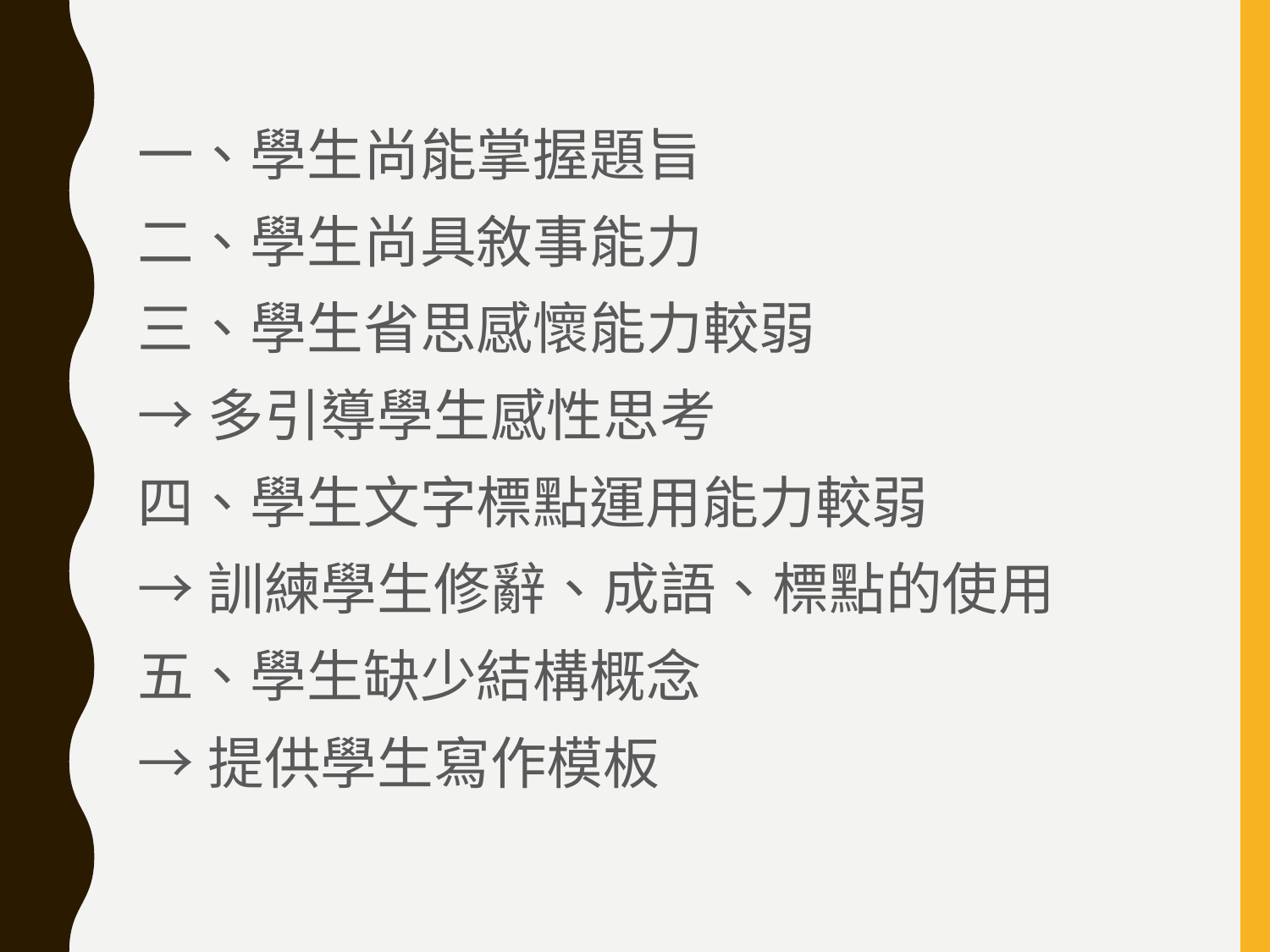

一、學生尚能掌握題旨
二、學生尚具敘事能力
三、學生省思感懷能力較弱
→多引導學生感性思考
四、學生文字標點運用能力較弱
→訓練學生修辭、成語、標點的使用
五、學生缺少結構概念
→提供學生寫作模板